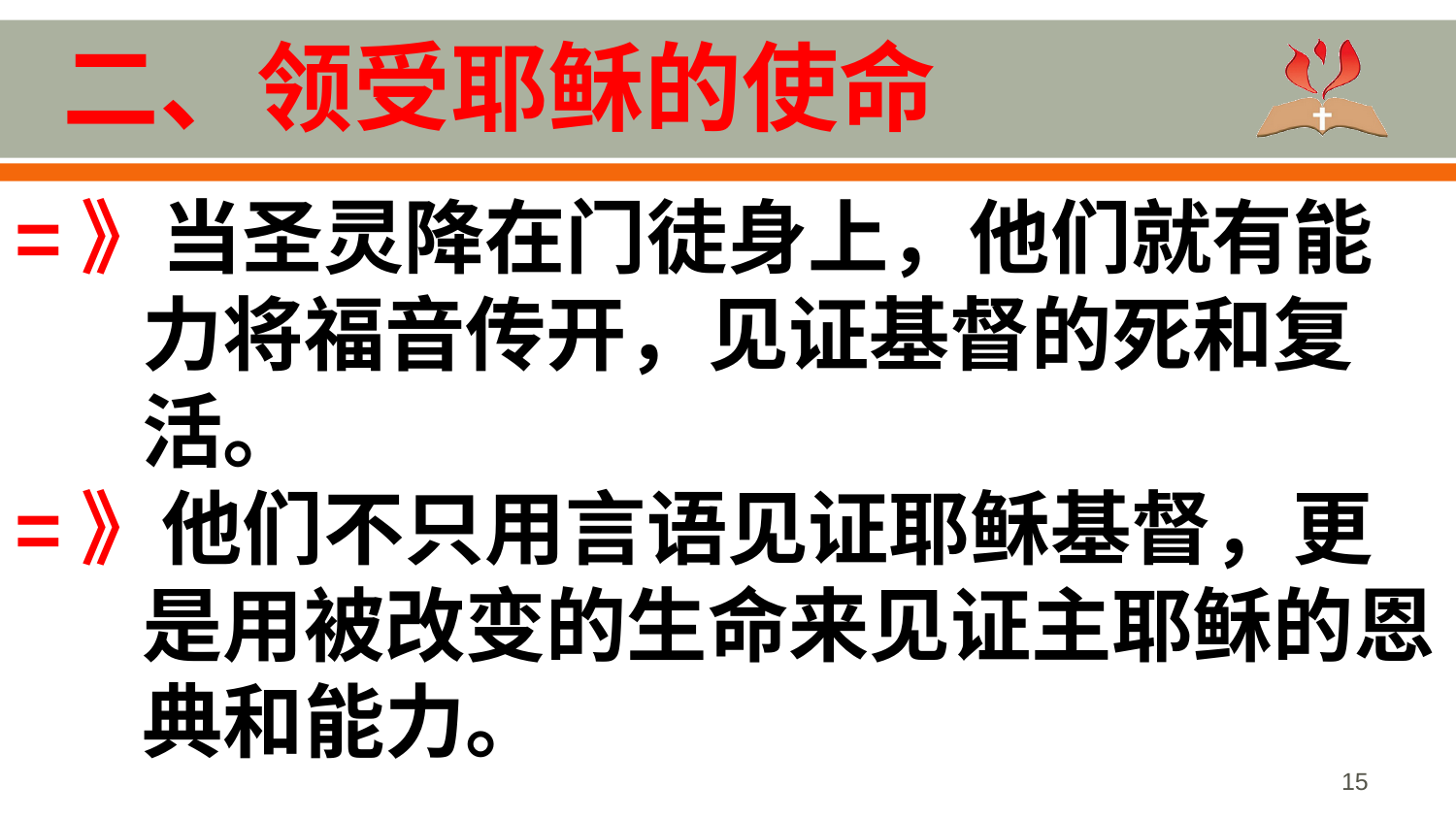

二、领受耶稣的使命
#
=》当圣灵降在门徒身上，他们就有能力将福音传开，见证基督的死和复活。
=》他们不只用言语见证耶稣基督，更是用被改变的生命来见证主耶稣的恩典和能力。
15